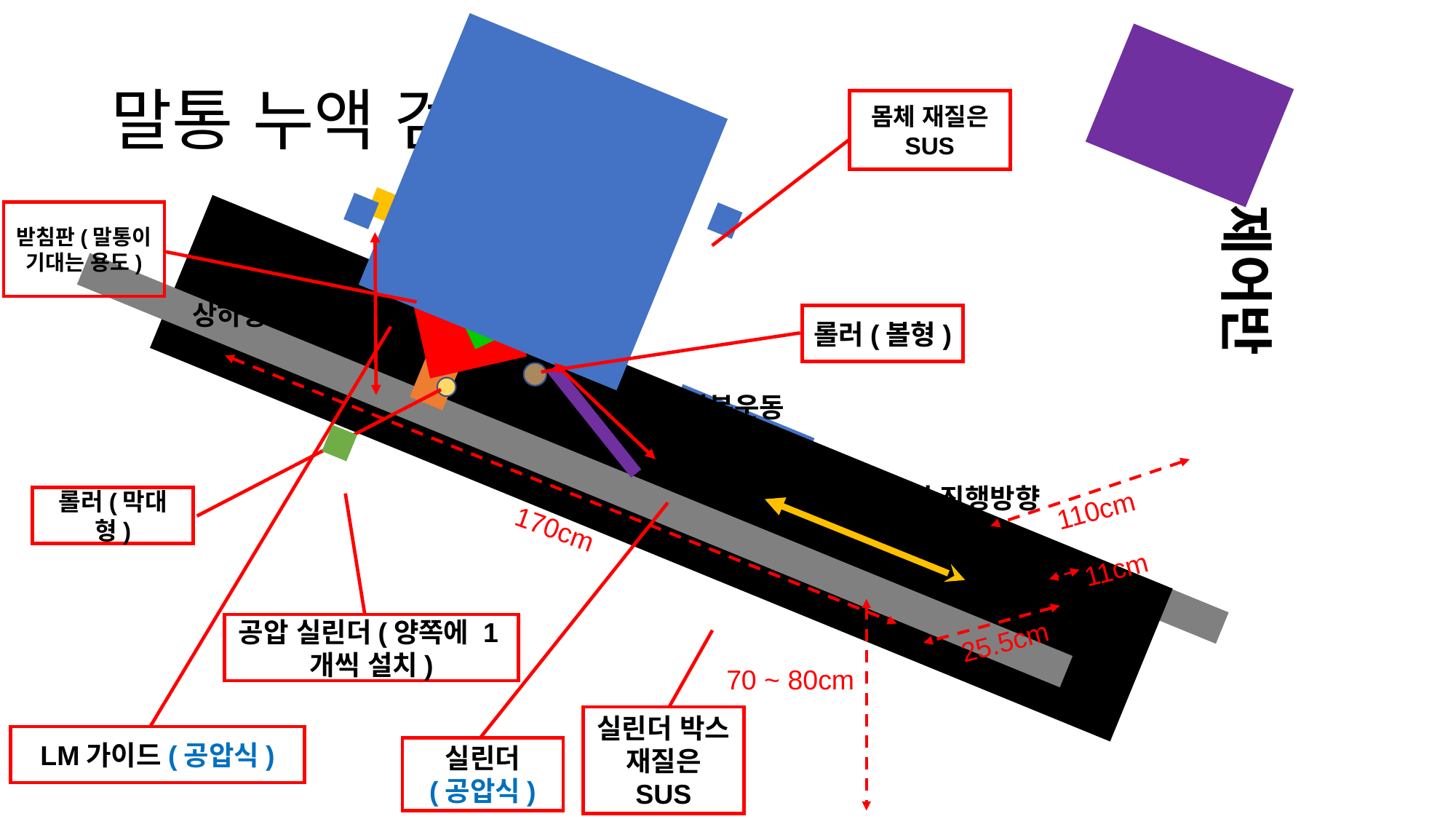

컨베이어

# 말통 누액 검사 장비

몸체 재질은 SUS

제어반

받침판(말통이 기대는 용도)

말통

상하왕복운동

말통
롤러(볼형)

상하왕복운동

컨베이어 진행방향
롤러(막대형)
110cm

170cm
11cm

공압 실린더(양쪽에 1개씩 설치)
25.5cm

70 ~ 80cm
실린더 박스 재질은 SUS
LM가이드(공압식)
실린더
(공압식)